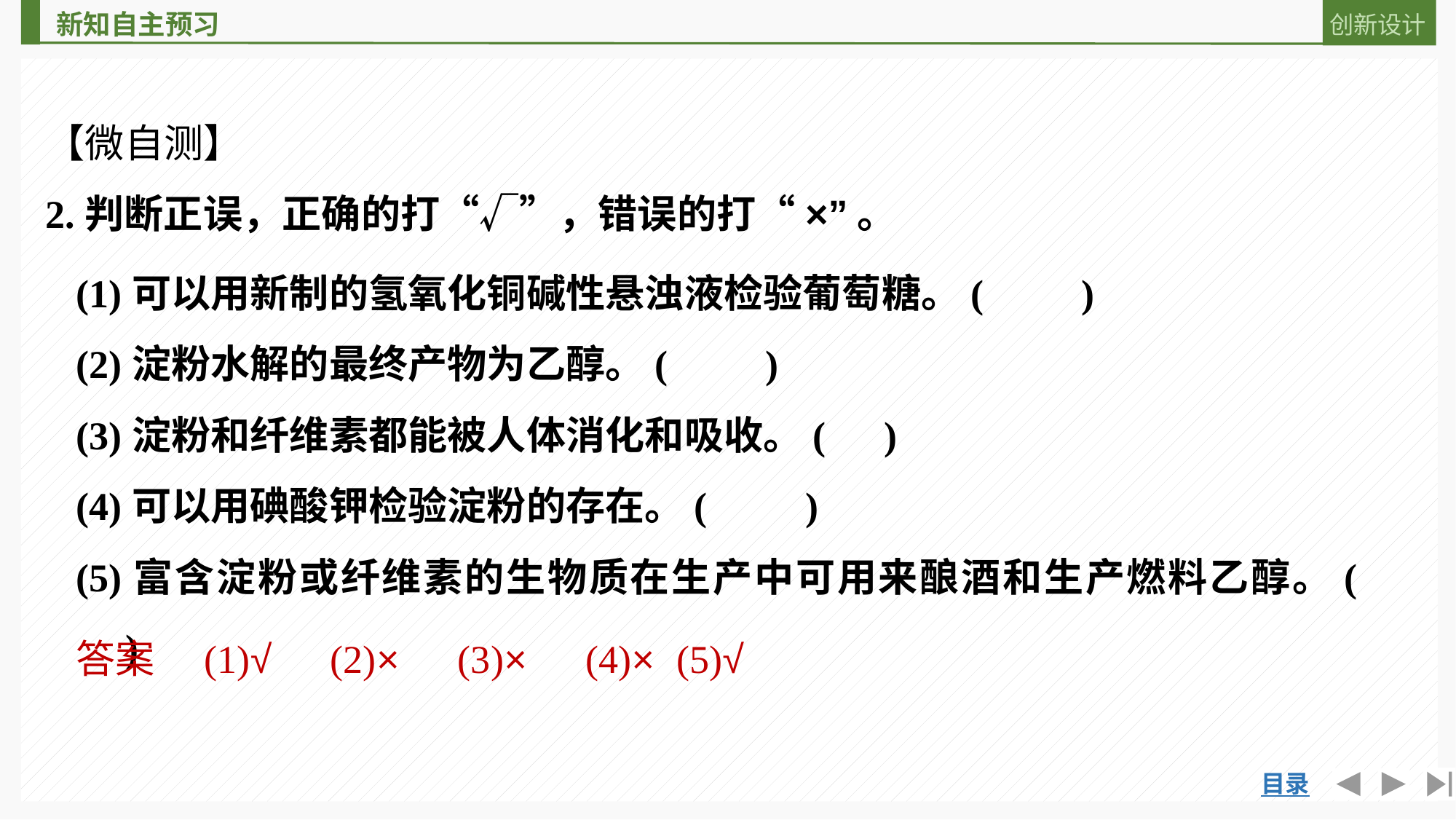

【微自测】
2.判断正误，正确的打“√”，错误的打“×”。
(1)可以用新制的氢氧化铜碱性悬浊液检验葡萄糖。(　　)
(2)淀粉水解的最终产物为乙醇。(　　)
(3)淀粉和纤维素都能被人体消化和吸收。(　)
(4)可以用碘酸钾检验淀粉的存在。(　　)
(5)富含淀粉或纤维素的生物质在生产中可用来酿酒和生产燃料乙醇。(　　)
答案　(1)√　(2)×　(3)×　(4)×  (5)√